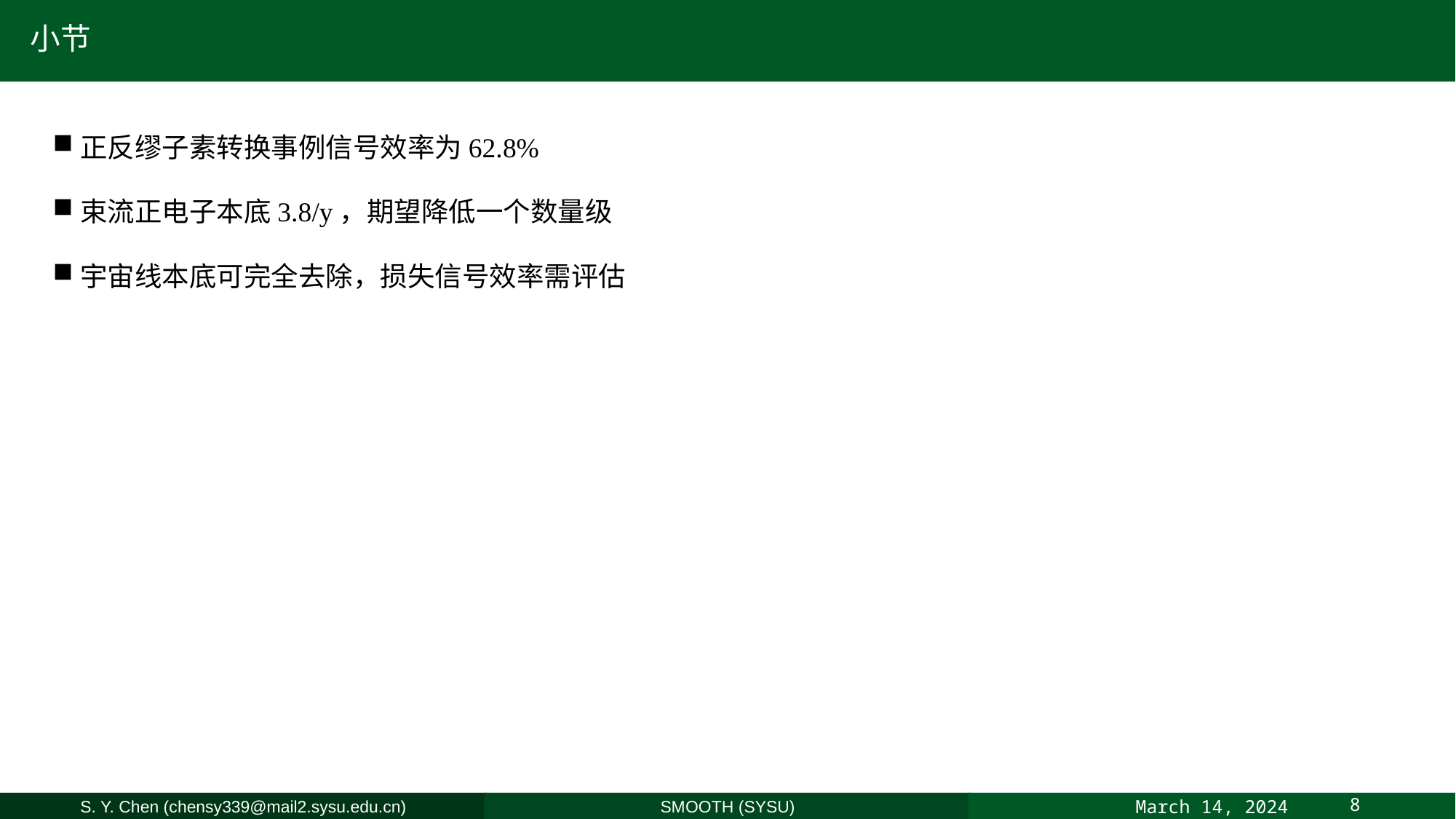

# 小节
正反缪子素转换事例信号效率为62.8%
束流正电子本底3.8/y，期望降低一个数量级
宇宙线本底可完全去除，损失信号效率需评估